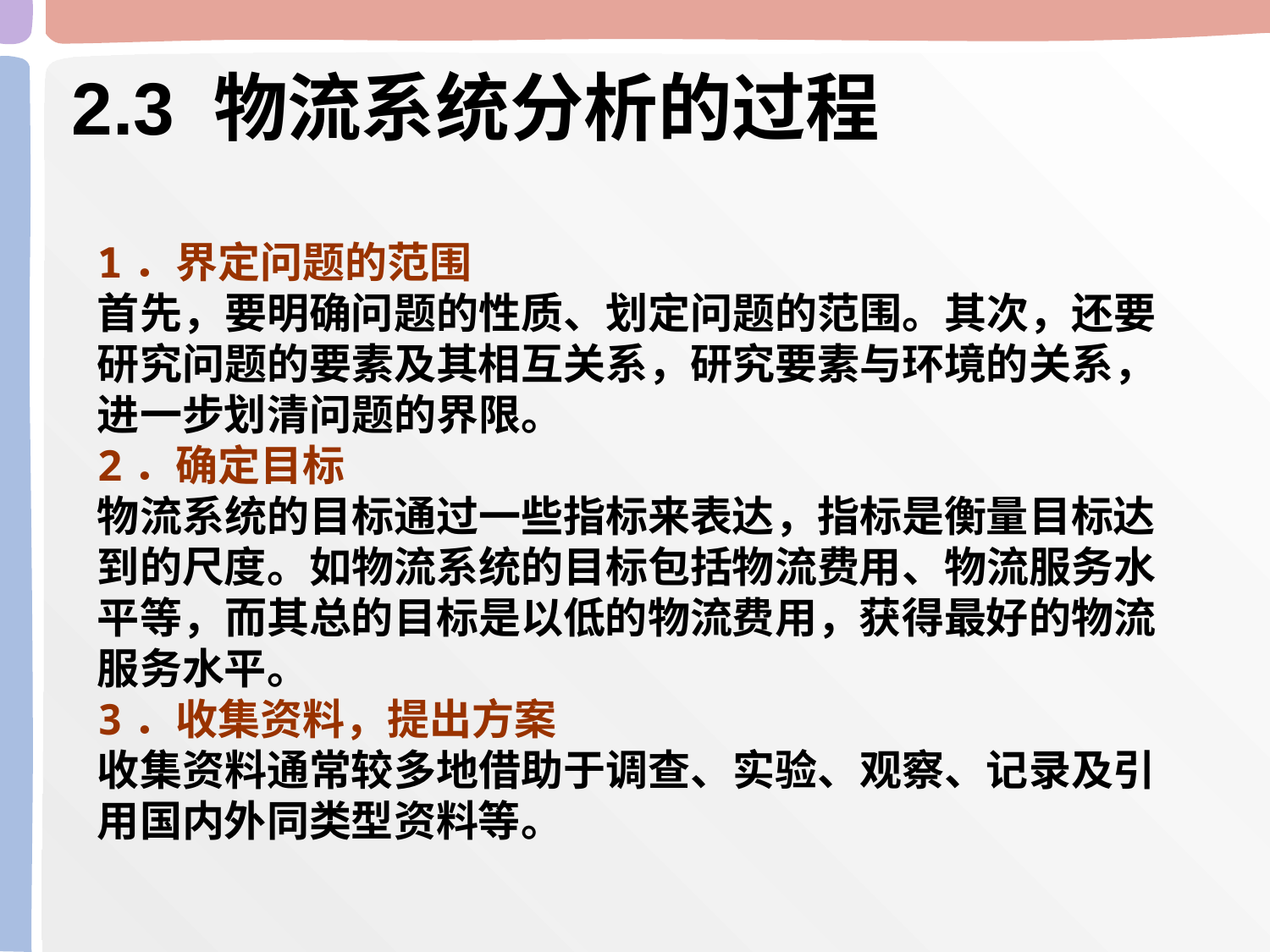

# 2.3 物流系统分析的过程
1．界定问题的范围
首先，要明确问题的性质、划定问题的范围。其次，还要研究问题的要素及其相互关系，研究要素与环境的关系，进一步划清问题的界限。
2．确定目标
物流系统的目标通过一些指标来表达，指标是衡量目标达到的尺度。如物流系统的目标包括物流费用、物流服务水平等，而其总的目标是以低的物流费用，获得最好的物流服务水平。
3．收集资料，提出方案
收集资料通常较多地借助于调查、实验、观察、记录及引用国内外同类型资料等。